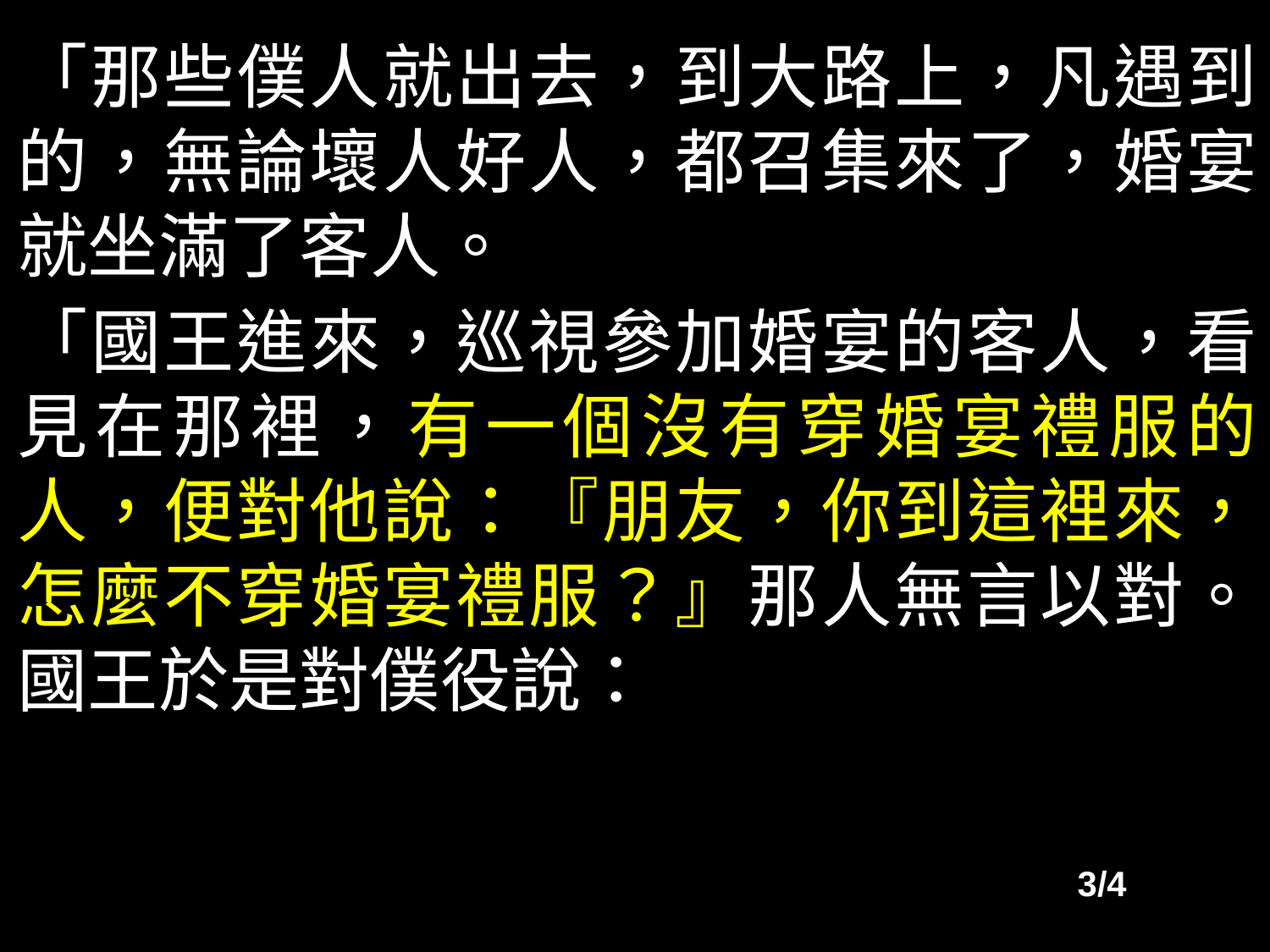

「那些僕人就出去，到大路上，凡遇到的，無論壞人好人，都召集來了，婚宴就坐滿了客人。
「國王進來，巡視參加婚宴的客人，看見在那裡，有一個沒有穿婚宴禮服的人，便對他說：『朋友，你到這裡來，怎麼不穿婚宴禮服？』那人無言以對。國王於是對僕役說：
3/4